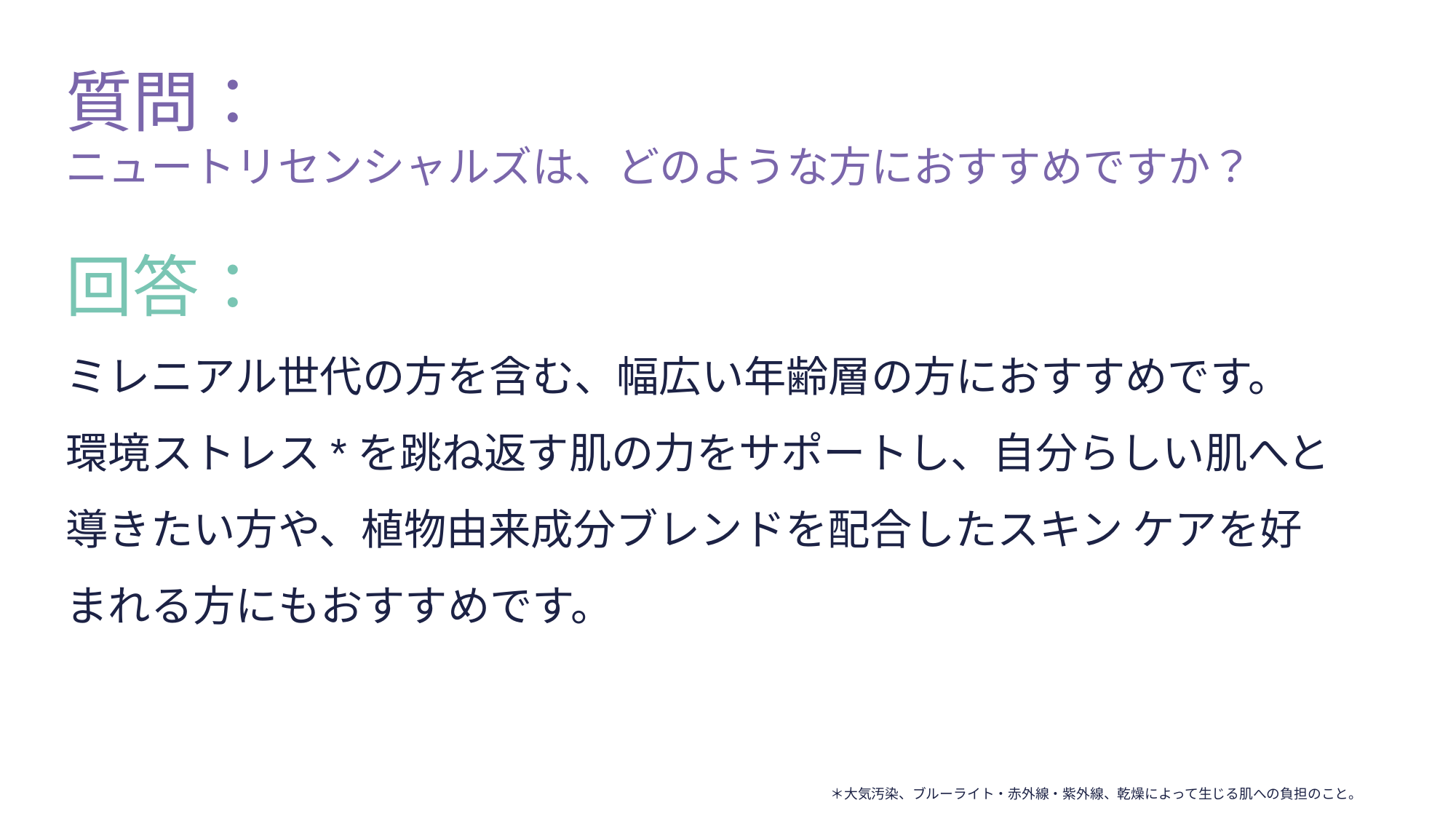

質問：
ニュートリセンシャルズは、どのような方におすすめですか？
回答：
ミレニアル世代の方を含む、幅広い年齢層の方におすすめです。
環境ストレス*を跳ね返す肌の力をサポートし、自分らしい肌へと導きたい方や、植物由来成分ブレンドを配合したスキン ケアを好まれる方にもおすすめです。
＊大気汚染、ブルーライト・赤外線・紫外線、乾燥によって生じる肌への負担のこと。